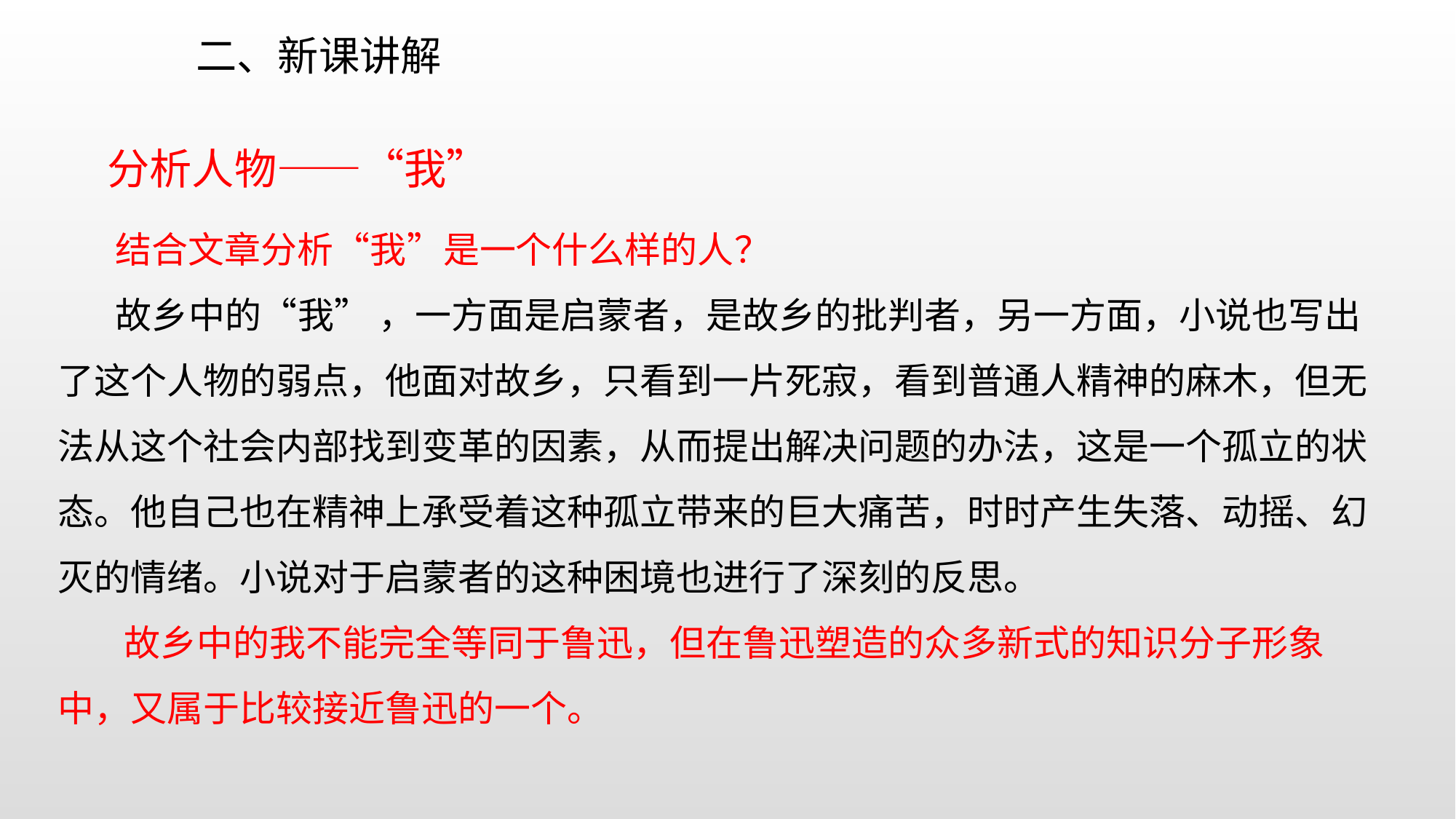

二、新课讲解

分析人物——“我”
      结合文章分析“我”是一个什么样的人？
      故乡中的“我” ，一方面是启蒙者，是故乡的批判者，另一方面，小说也写出了这个人物的弱点，他面对故乡，只看到一片死寂，看到普通人精神的麻木，但无法从这个社会内部找到变革的因素，从而提出解决问题的办法，这是一个孤立的状态。他自己也在精神上承受着这种孤立带来的巨大痛苦，时时产生失落、动摇、幻灭的情绪。小说对于启蒙者的这种困境也进行了深刻的反思。
       故乡中的我不能完全等同于鲁迅，但在鲁迅塑造的众多新式的知识分子形象中，又属于比较接近鲁迅的一个。